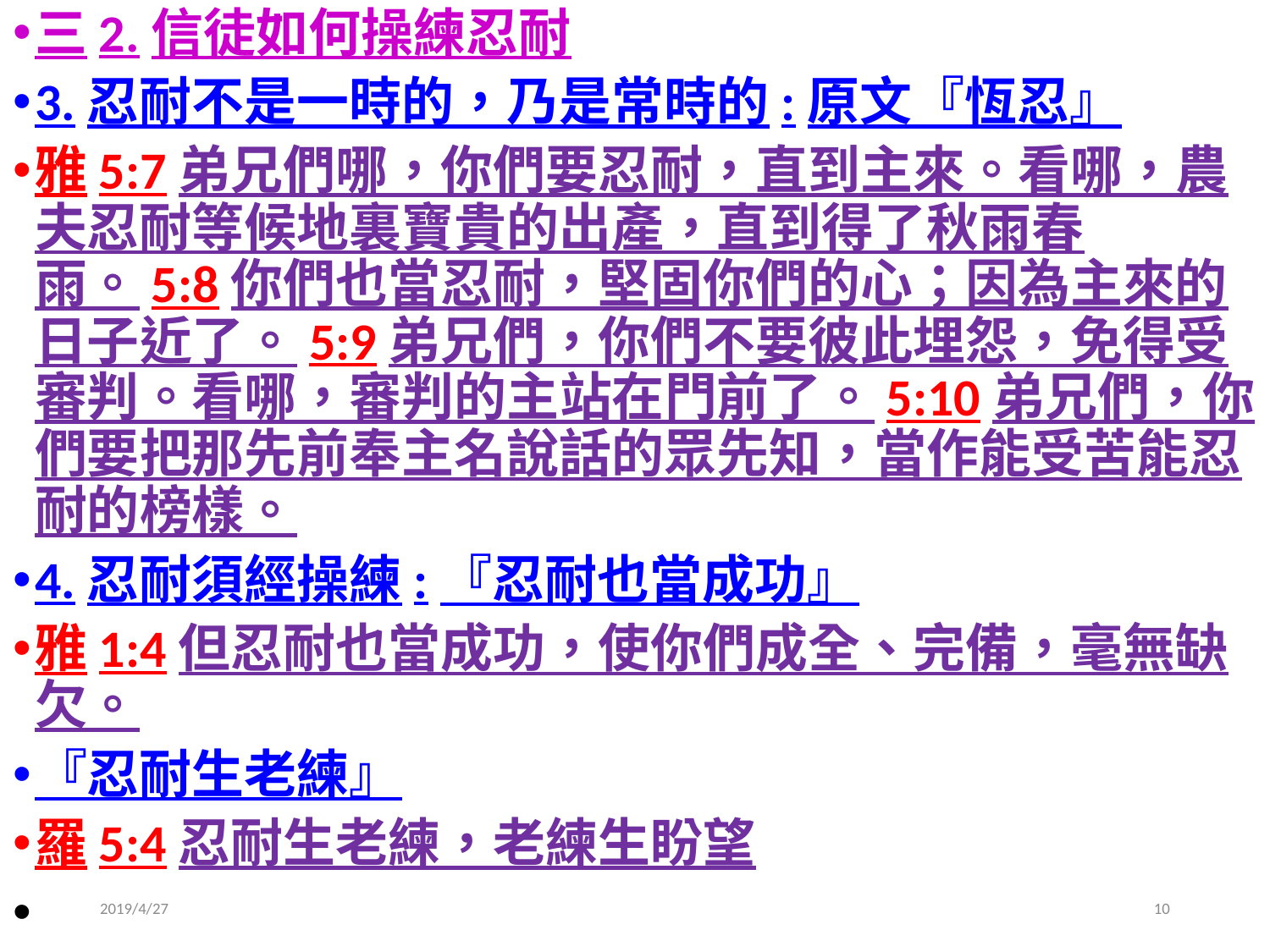

三2.信徒如何操練忍耐
3.忍耐不是一時的，乃是常時的:原文『恆忍』
雅5:7弟兄們哪，你們要忍耐，直到主來。看哪，農夫忍耐等候地裏寶貴的出產，直到得了秋雨春雨。5:8你們也當忍耐，堅固你們的心；因為主來的日子近了。5:9弟兄們，你們不要彼此埋怨，免得受審判。看哪，審判的主站在門前了。5:10弟兄們，你們要把那先前奉主名說話的眾先知，當作能受苦能忍耐的榜樣。
4.忍耐須經操練:『忍耐也當成功』
雅1:4但忍耐也當成功，使你們成全、完備，毫無缺欠。
『忍耐生老練』
羅5:4忍耐生老練，老練生盼望

2019/4/27
10